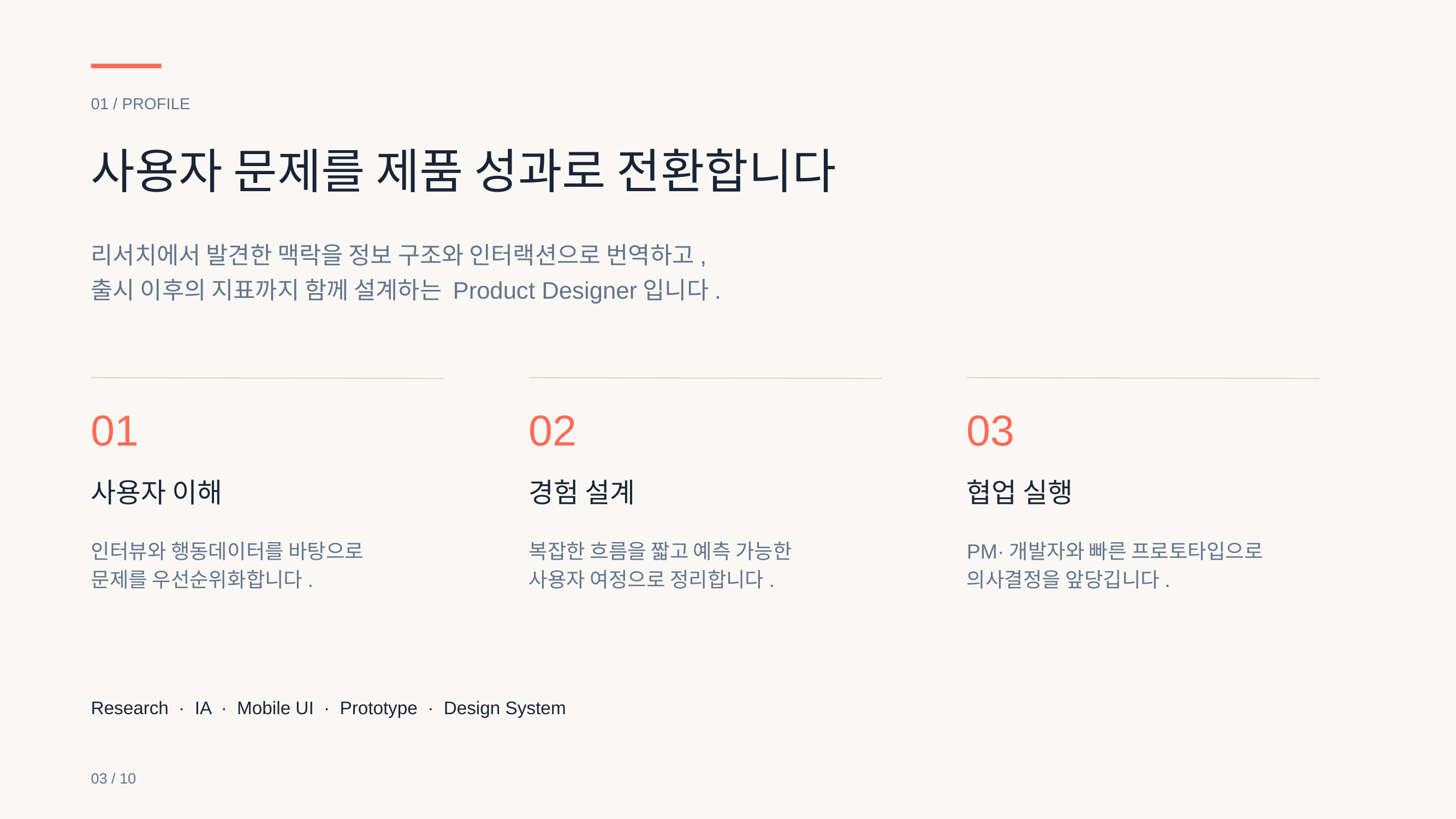

01 / PROFILE
사용자 문제를 제품 성과로 전환합니다
리서치에서 발견한 맥락을 정보 구조와 인터랙션으로 번역하고,
출시 이후의 지표까지 함께 설계하는 Product Designer입니다.

01
02
03
사용자 이해
경험 설계
협업 실행
인터뷰와 행동데이터를 바탕으로
문제를 우선순위화합니다.
복잡한 흐름을 짧고 예측 가능한
사용자 여정으로 정리합니다.
PM·개발자와 빠른 프로토타입으로
의사결정을 앞당깁니다.
Research  ·  IA  ·  Mobile UI  ·  Prototype  ·  Design System
03 / 10